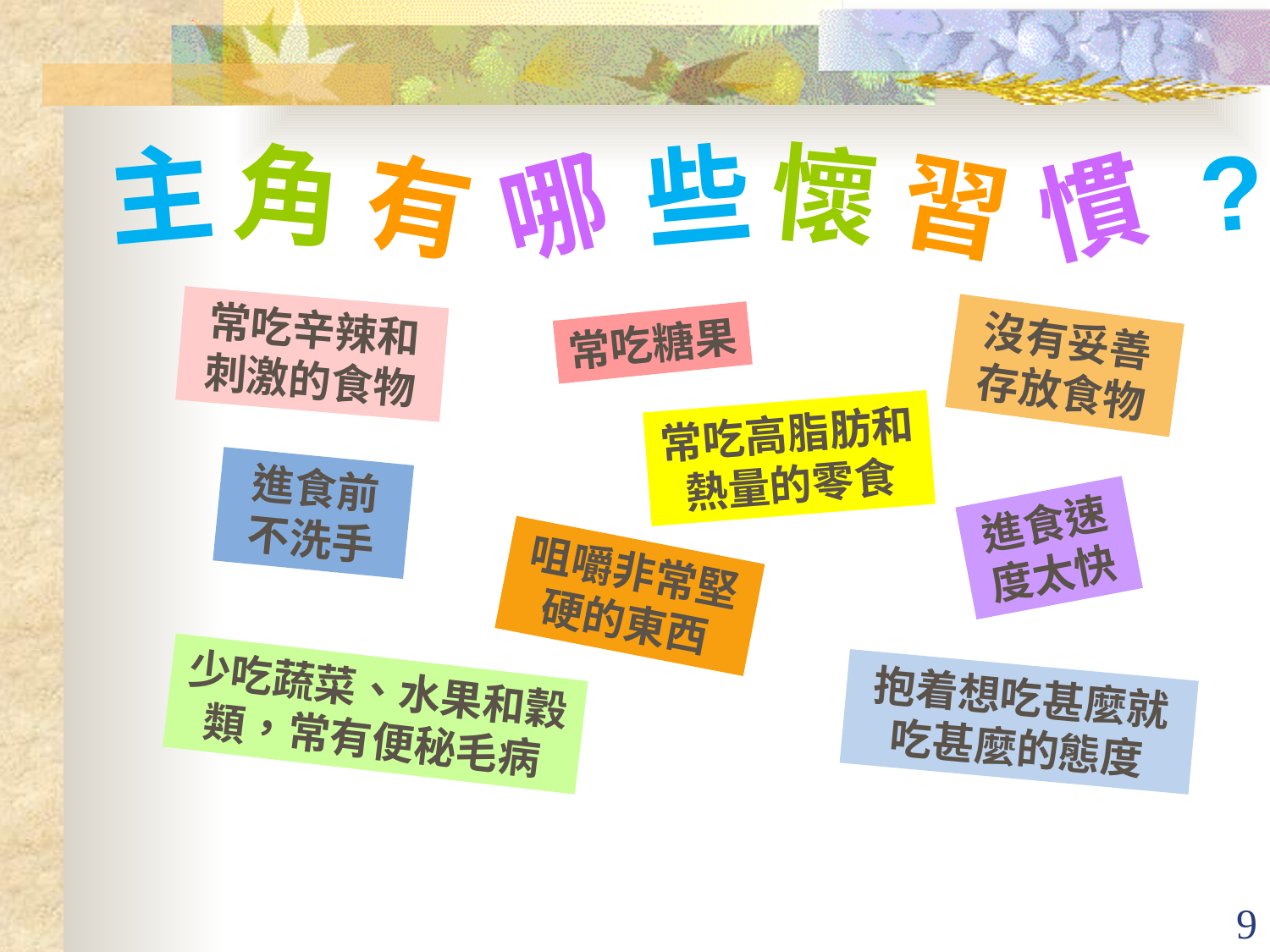

?
主
些
角
懷
哪
慣
有
習
常吃辛辣和刺激的食物
沒有妥善存放食物
常吃糖果
常吃高脂肪和熱量的零食
進食前不洗手
進食速度太快
咀嚼非常堅硬的東西
少吃蔬菜、水果和穀類，常有便秘毛病
抱着想吃甚麼就吃甚麼的態度
9